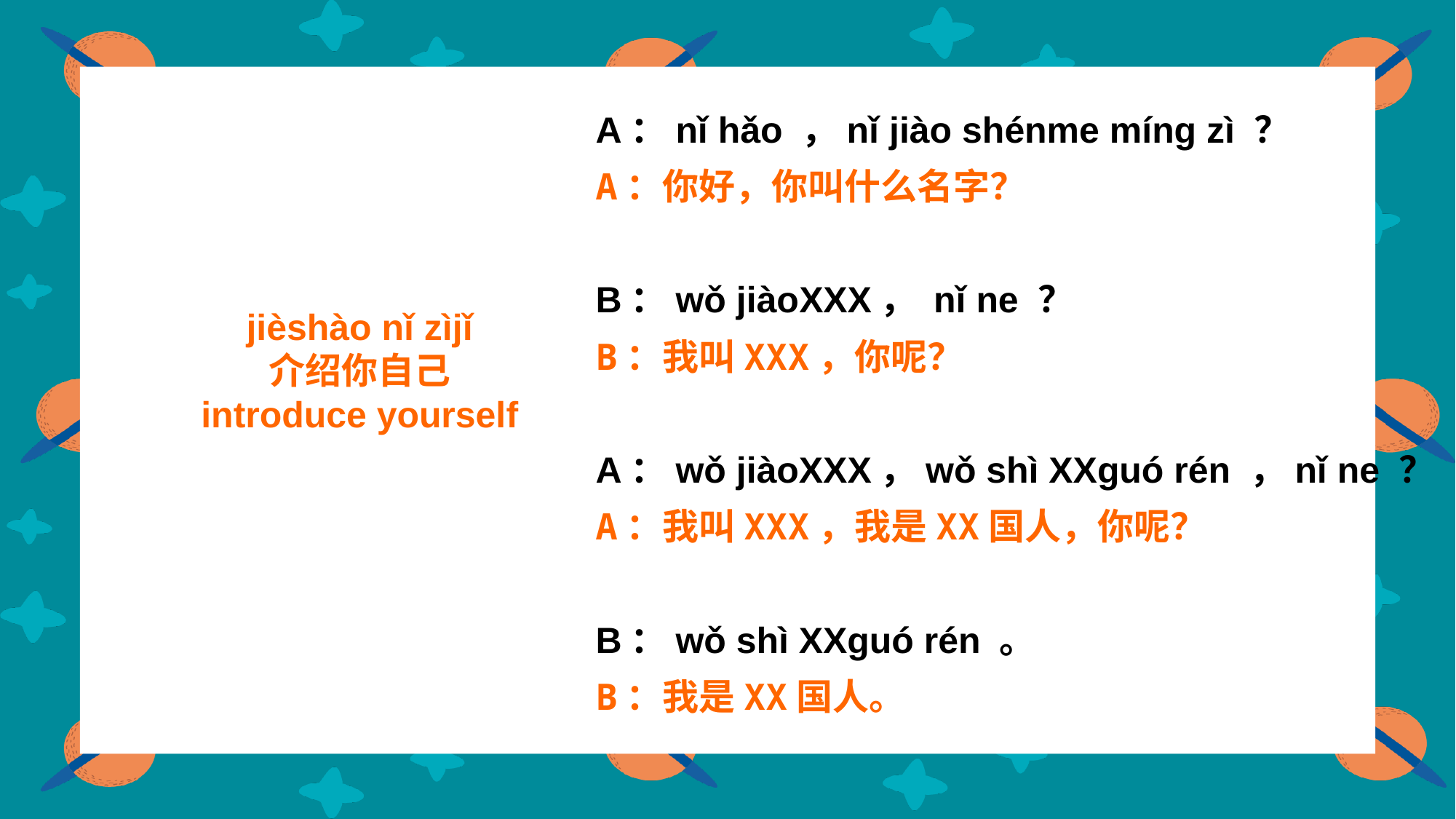

A：nǐ hǎo ，nǐ jiào shénme míng zì ？
A：你好，你叫什么名字？

B：wǒ jiàoXXX， nǐ ne ？
B：我叫XXX，你呢？

A：wǒ jiàoXXX，wǒ shì XXguó rén ，nǐ ne ？
A：我叫XXX，我是XX国人，你呢？

B：wǒ shì XXguó rén 。
B：我是XX国人。

jièshào nǐ zìjǐ
介绍你自己
introduce yourself